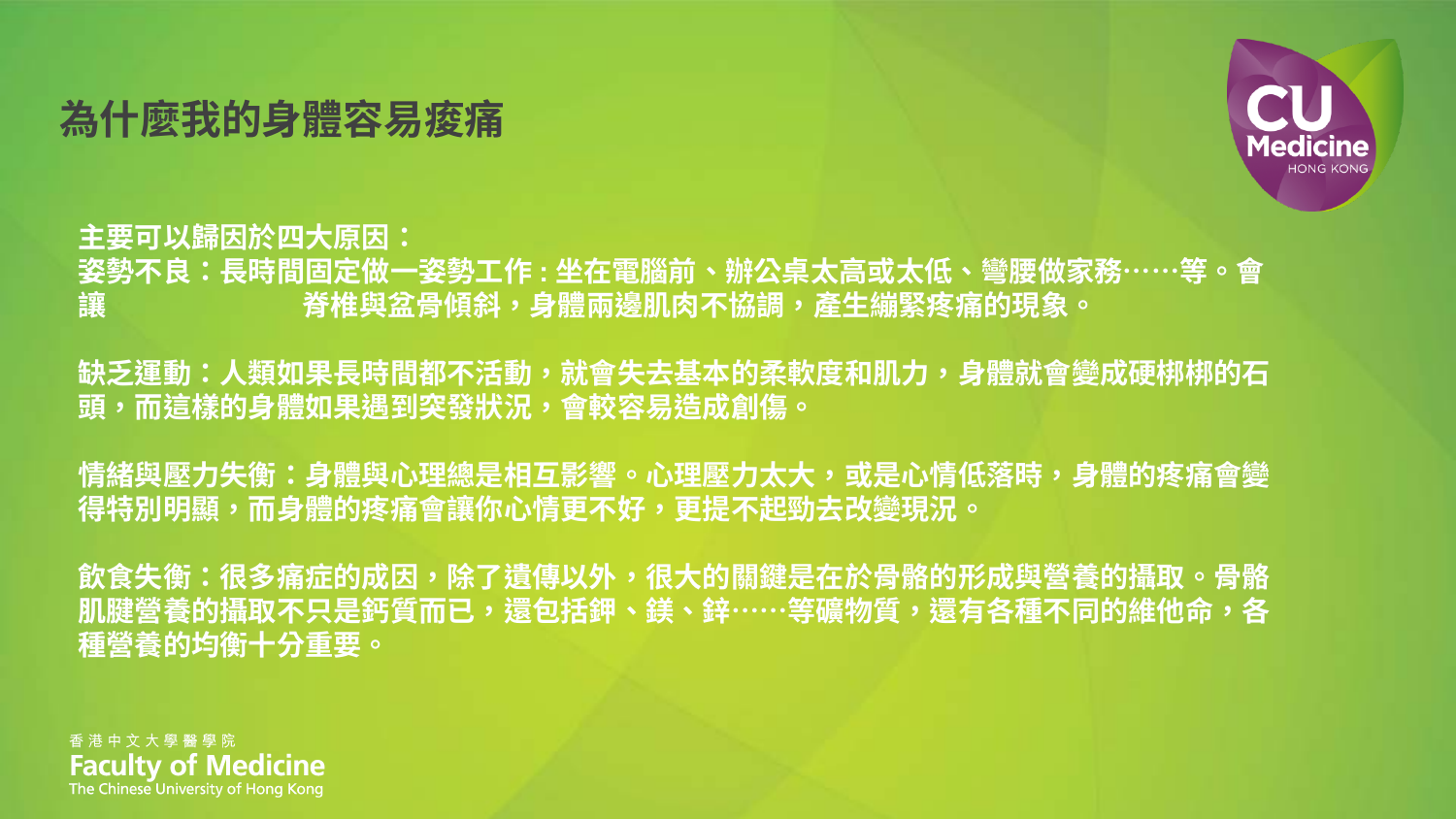

為什麼我的身體容易痠痛
# 主要可以歸因於四大原因： 姿勢不良：長時間固定做一姿勢工作:坐在電腦前、辦公桌太高或太低、彎腰做家務……等。會讓                              脊椎與盆骨傾斜，身體兩邊肌肉不協調，產生繃緊疼痛的現象。 缺乏運動：人類如果長時間都不活動，就會失去基本的柔軟度和肌力，身體就會變成硬梆梆的石頭，而這樣的身體如果遇到突發狀況，會較容易造成創傷。 情緒與壓力失衡：身體與心理總是相互影響。心理壓力太大，或是心情低落時，身體的疼痛會變得特別明顯，而身體的疼痛會讓你心情更不好，更提不起勁去改變現況。 飲食失衡：很多痛症的成因，除了遺傳以外，很大的關鍵是在於骨骼的形成與營養的攝取。骨骼肌腱營養的攝取不只是鈣質而已，還包括鉀、鎂、鋅……等礦物質，還有各種不同的維他命，各種營養的均衡十分重要。